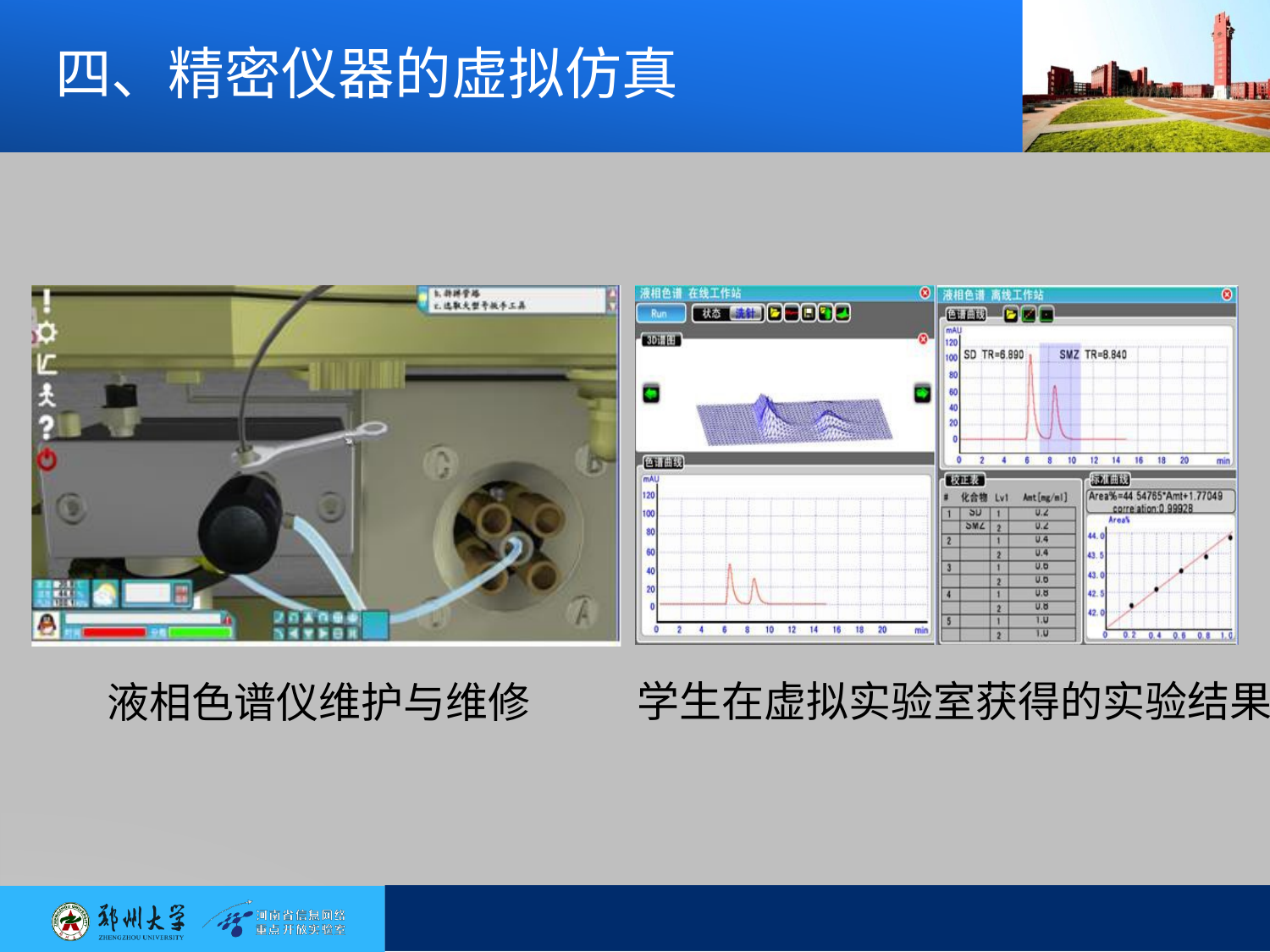

# 四、精密仪器的虚拟仿真

学生在虚拟实验室获得的实验结果
液相色谱仪维护与维修